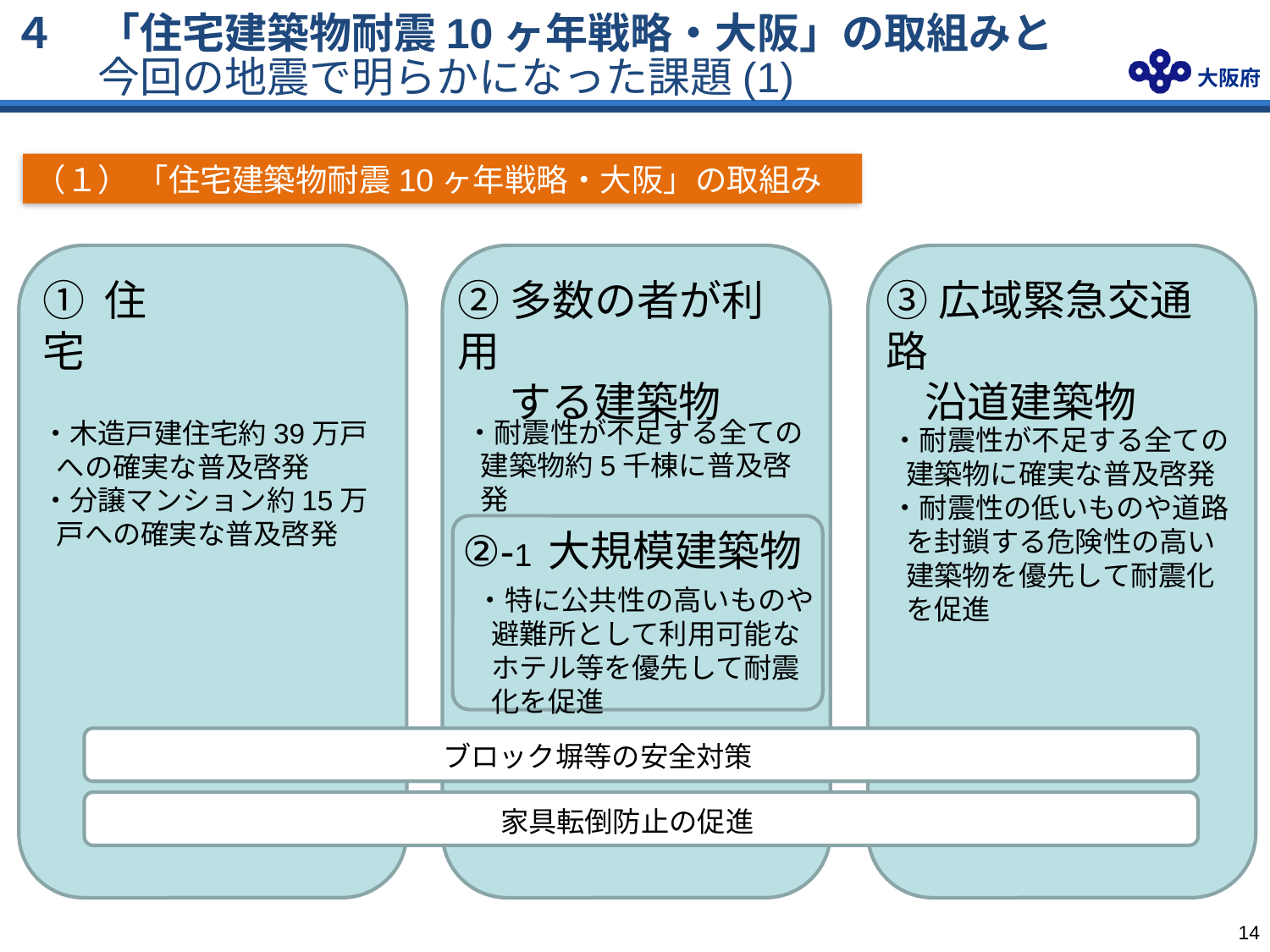

４　「住宅建築物耐震10ヶ年戦略・大阪」の取組みと
　　今回の地震で明らかになった課題(1)
（１） 「住宅建築物耐震10ヶ年戦略・大阪」の取組み

① 住宅
②多数の者が利用
　 する建築物
③広域緊急交通路
   沿道建築物
・耐震性が不足する全ての建築物約5千棟に普及啓発
・木造戸建住宅約39万戸への確実な普及啓発
・分譲マンション約15万戸への確実な普及啓発
・耐震性が不足する全ての建築物に確実な普及啓発
・耐震性の低いものや道路を封鎖する危険性の高い建築物を優先して耐震化を促進
②-1 大規模建築物

・特に公共性の高いものや避難所として利用可能なホテル等を優先して耐震化を促進
ブロック塀等の安全対策

家具転倒防止の促進

14